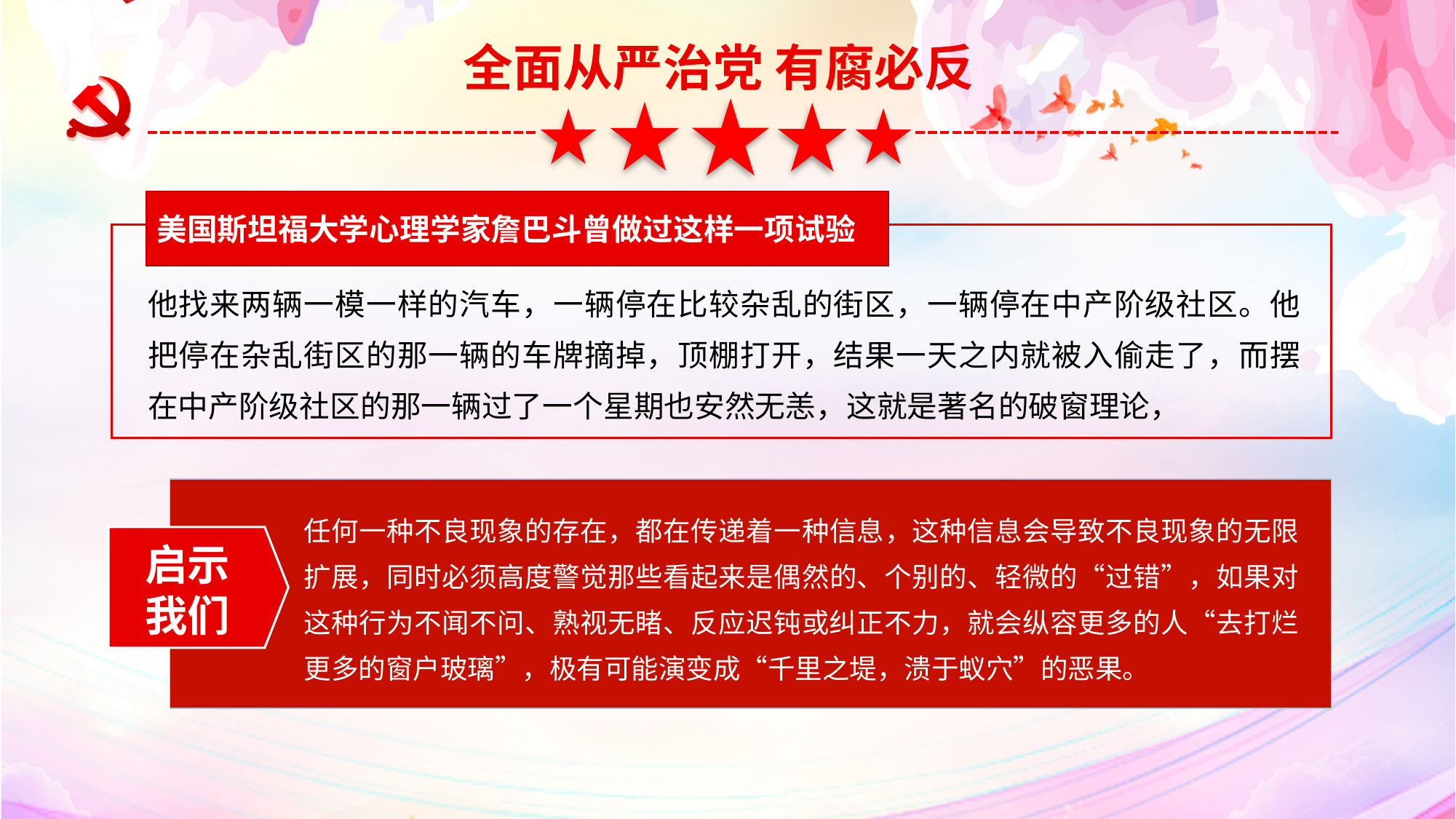

美国斯坦福大学心理学家詹巴斗曾做过这样一项试验

他找来两辆一模一样的汽车，一辆停在比较杂乱的街区，一辆停在中产阶级社区。他把停在杂乱街区的那一辆的车牌摘掉，顶棚打开，结果一天之内就被入偷走了，而摆在中产阶级社区的那一辆过了一个星期也安然无恙，这就是著名的破窗理论，

任何一种不良现象的存在，都在传递着一种信息，这种信息会导致不良现象的无限扩展，同时必须高度警觉那些看起来是偶然的、个别的、轻微的“过错”，如果对这种行为不闻不问、熟视无睹、反应迟钝或纠正不力，就会纵容更多的人“去打烂更多的窗户玻璃”，极有可能演变成“千里之堤，溃于蚁穴”的恶果。

启示
我们